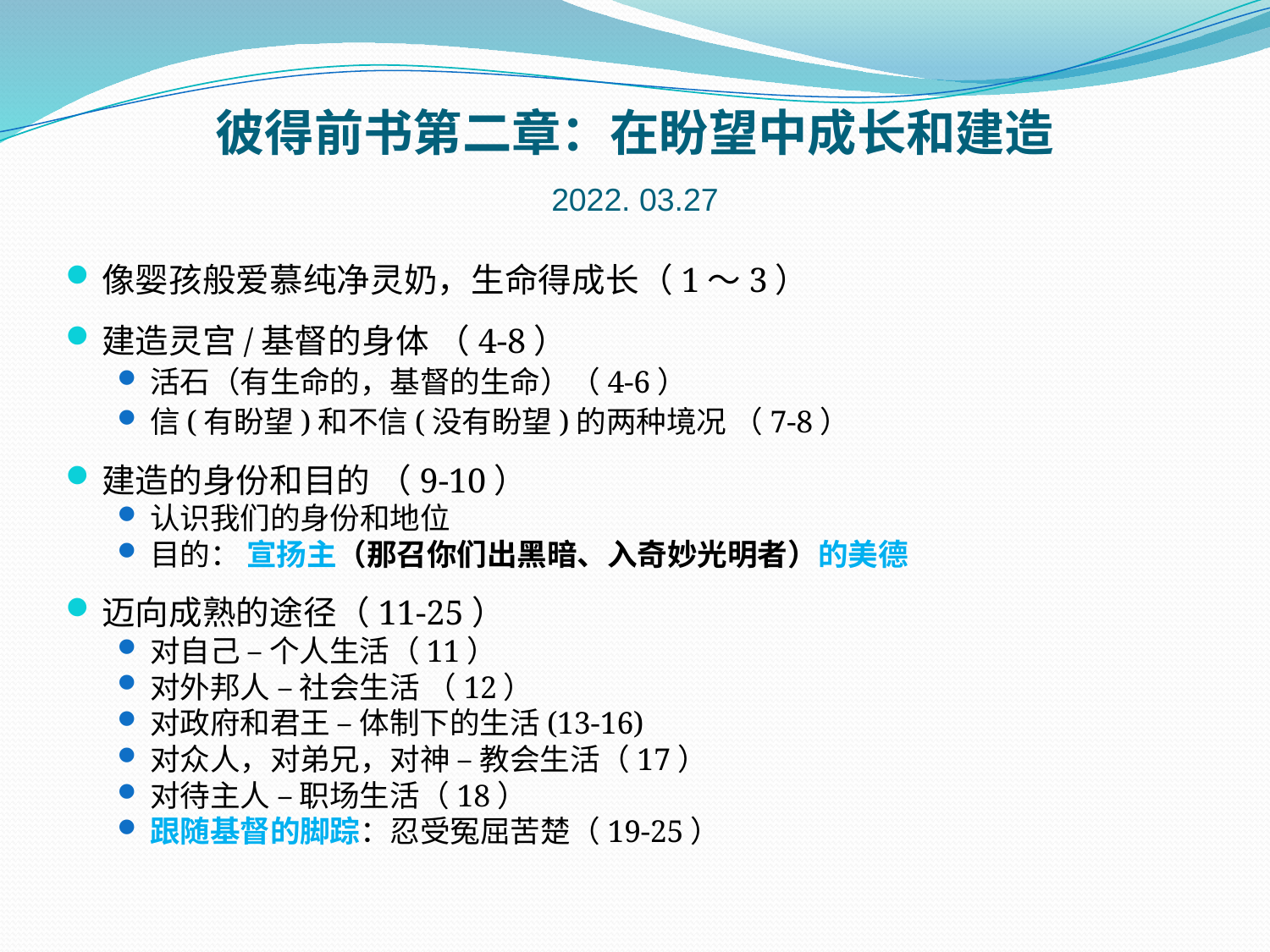

# 彼得前书第二章：在盼望中成长和建造 2022. 03.27
像婴孩般爱慕纯净灵奶，生命得成长（1～3）
建造灵宫/基督的身体 （4-8）
活石（有生命的，基督的生命）（4-6）
信(有盼望)和不信(没有盼望)的两种境况 （7-8）
建造的身份和目的 （9-10）
认识我们的身份和地位
目的： 宣扬主（那召你们出黑暗、入奇妙光明者）的美德
迈向成熟的途径（11-25）
对自己 – 个人生活（11）
对外邦人 – 社会生活 （12）
对政府和君王 – 体制下的生活(13-16)
对众人，对弟兄，对神 – 教会生活（17）
对待主人 – 职场生活（18）
跟随基督的脚踪：忍受冤屈苦楚（19-25）